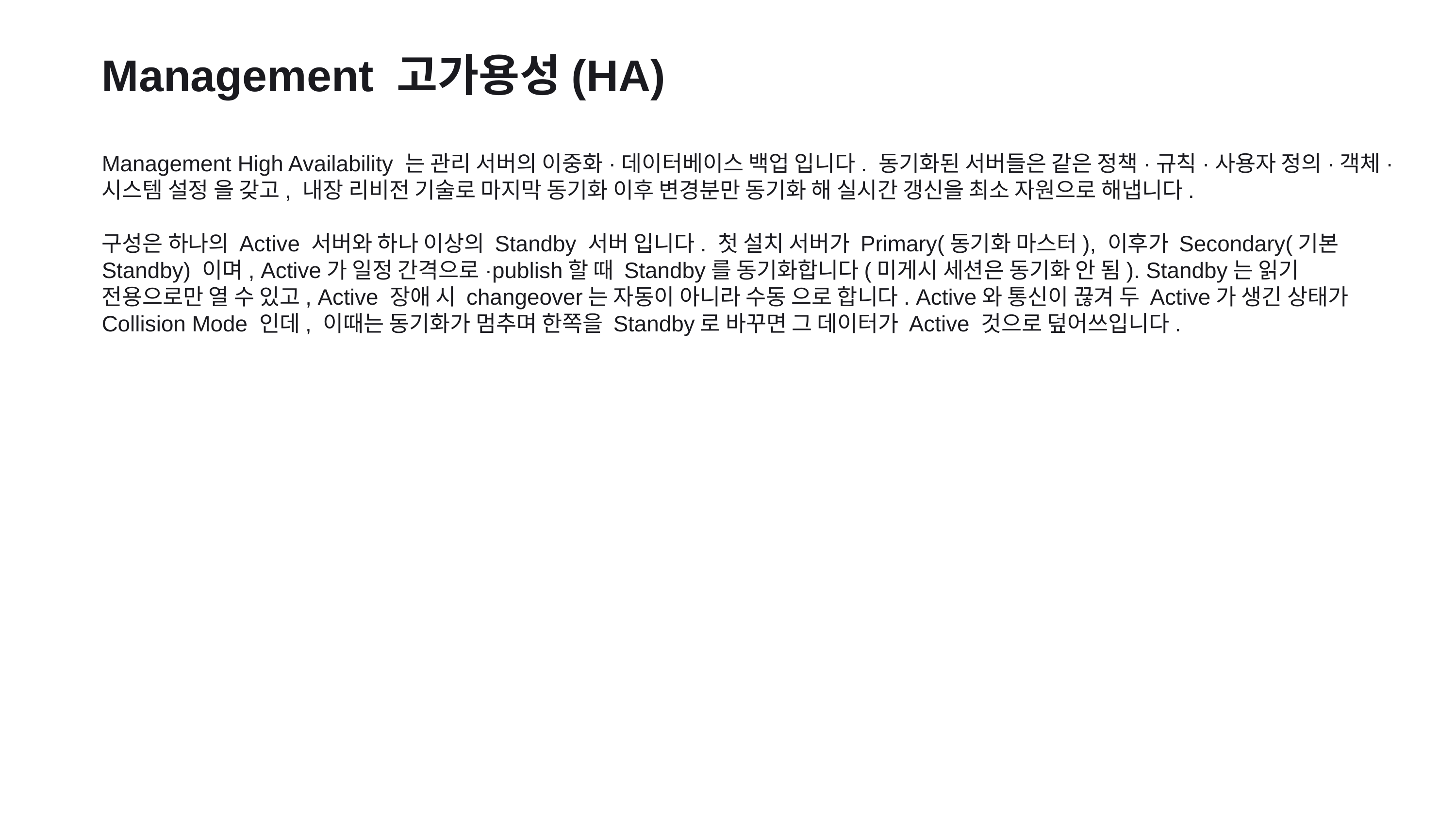

Management 고가용성(HA)
Management High Availability 는 관리 서버의 이중화·데이터베이스 백업 입니다. 동기화된 서버들은 같은 정책·규칙·사용자 정의·객체·시스템 설정 을 갖고, 내장 리비전 기술로 마지막 동기화 이후 변경분만 동기화 해 실시간 갱신을 최소 자원으로 해냅니다.

구성은 하나의 Active 서버와 하나 이상의 Standby 서버 입니다. 첫 설치 서버가 Primary(동기화 마스터), 이후가 Secondary(기본 Standby) 이며, Active가 일정 간격으로·publish할 때 Standby를 동기화합니다(미게시 세션은 동기화 안 됨). Standby는 읽기 전용으로만 열 수 있고, Active 장애 시 changeover는 자동이 아니라 수동 으로 합니다. Active와 통신이 끊겨 두 Active가 생긴 상태가 Collision Mode 인데, 이때는 동기화가 멈추며 한쪽을 Standby로 바꾸면 그 데이터가 Active 것으로 덮어쓰입니다.